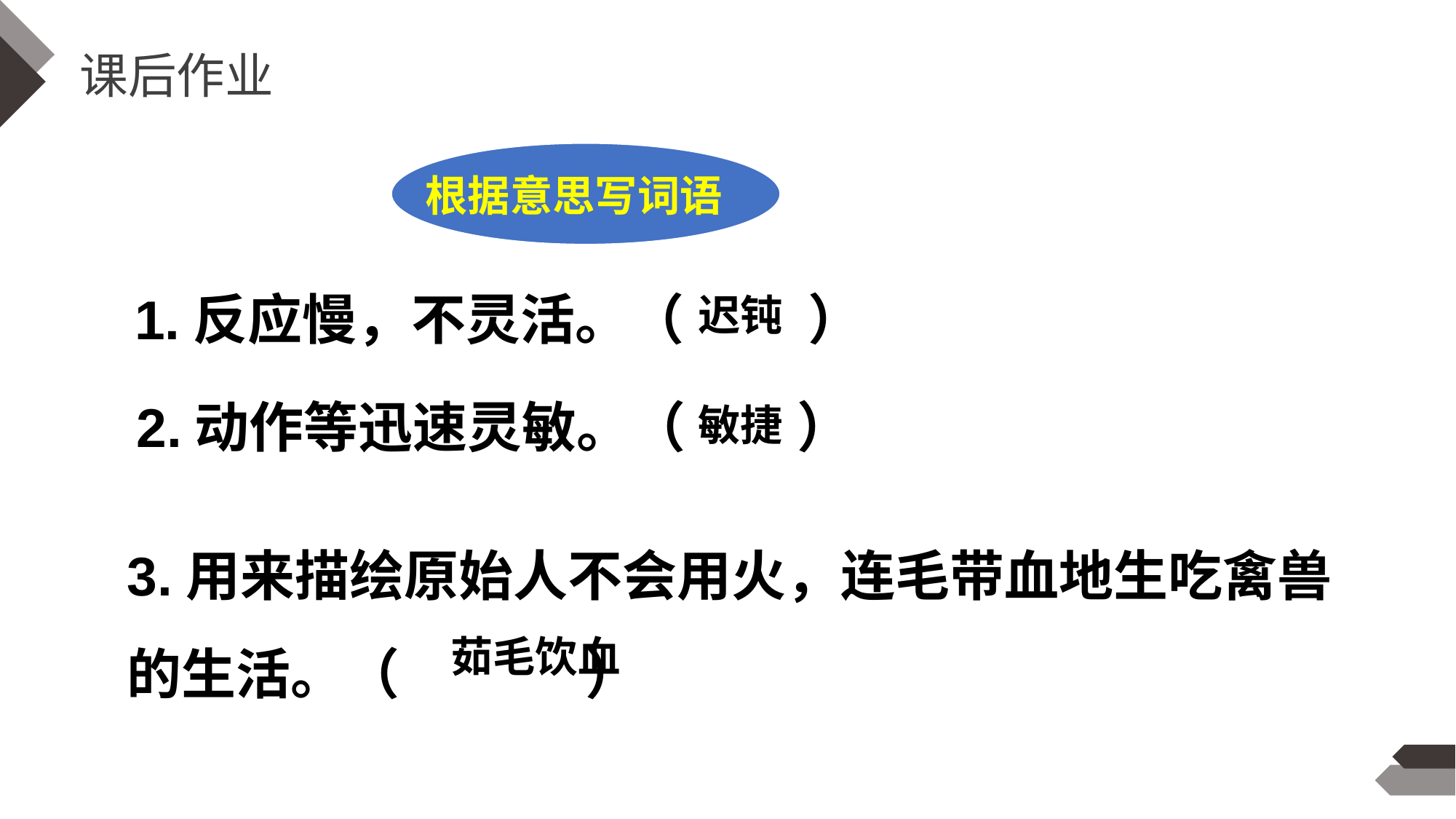

课后作业

根据意思写词语
1.反应慢，不灵活。（          ）
迟钝
2.动作等迅速灵敏。（         ）
敏捷
3.用来描绘原始人不会用火，连毛带血地生吃禽兽的生活。（               ）
茹毛饮血